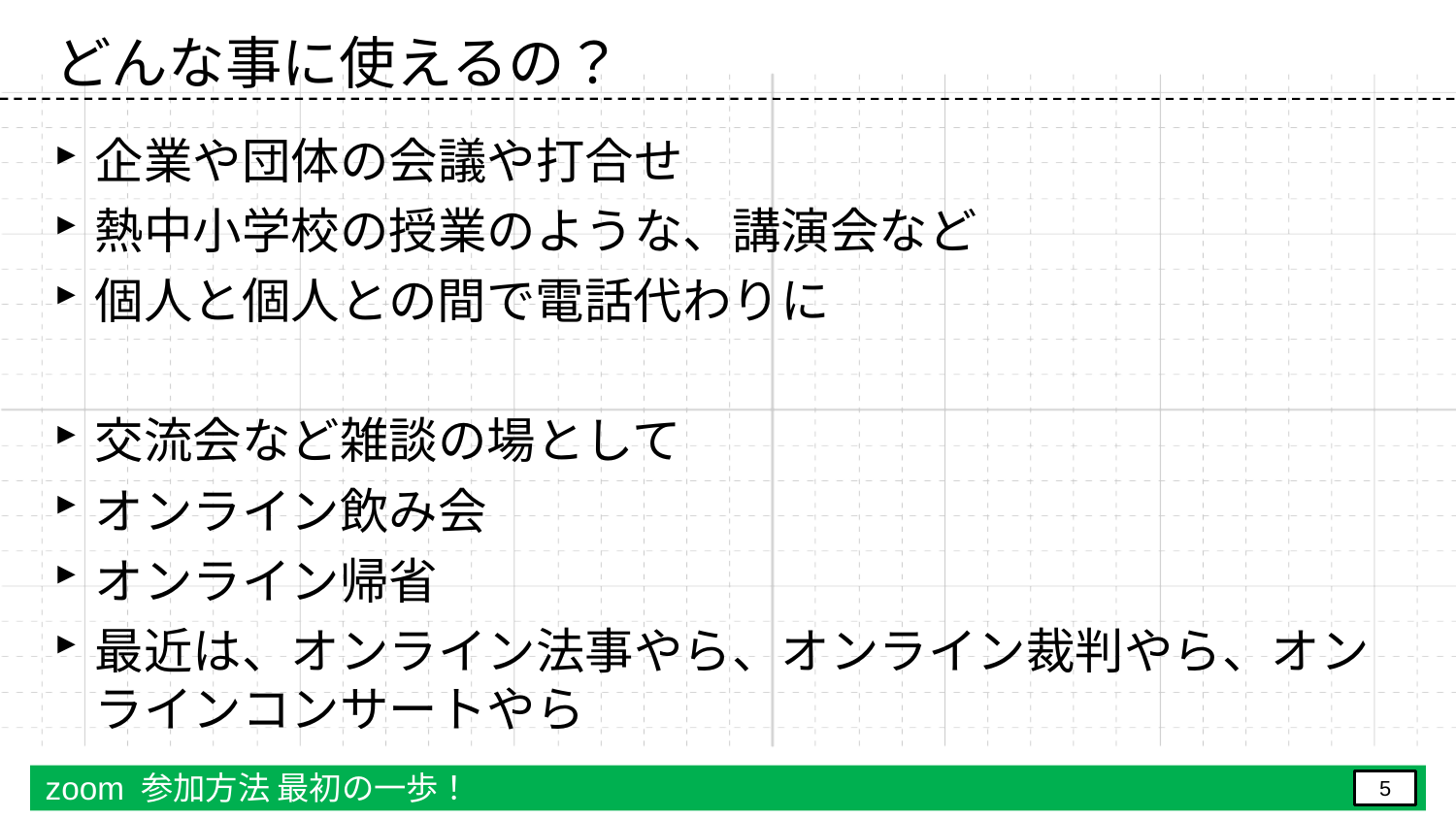

# どんな事に使えるの？
企業や団体の会議や打合せ
熱中小学校の授業のような、講演会など
個人と個人との間で電話代わりに

交流会など雑談の場として
オンライン飲み会
オンライン帰省
最近は、オンライン法事やら、オンライン裁判やら、オンラインコンサートやら

zoom 参加方法 最初の一歩！
5